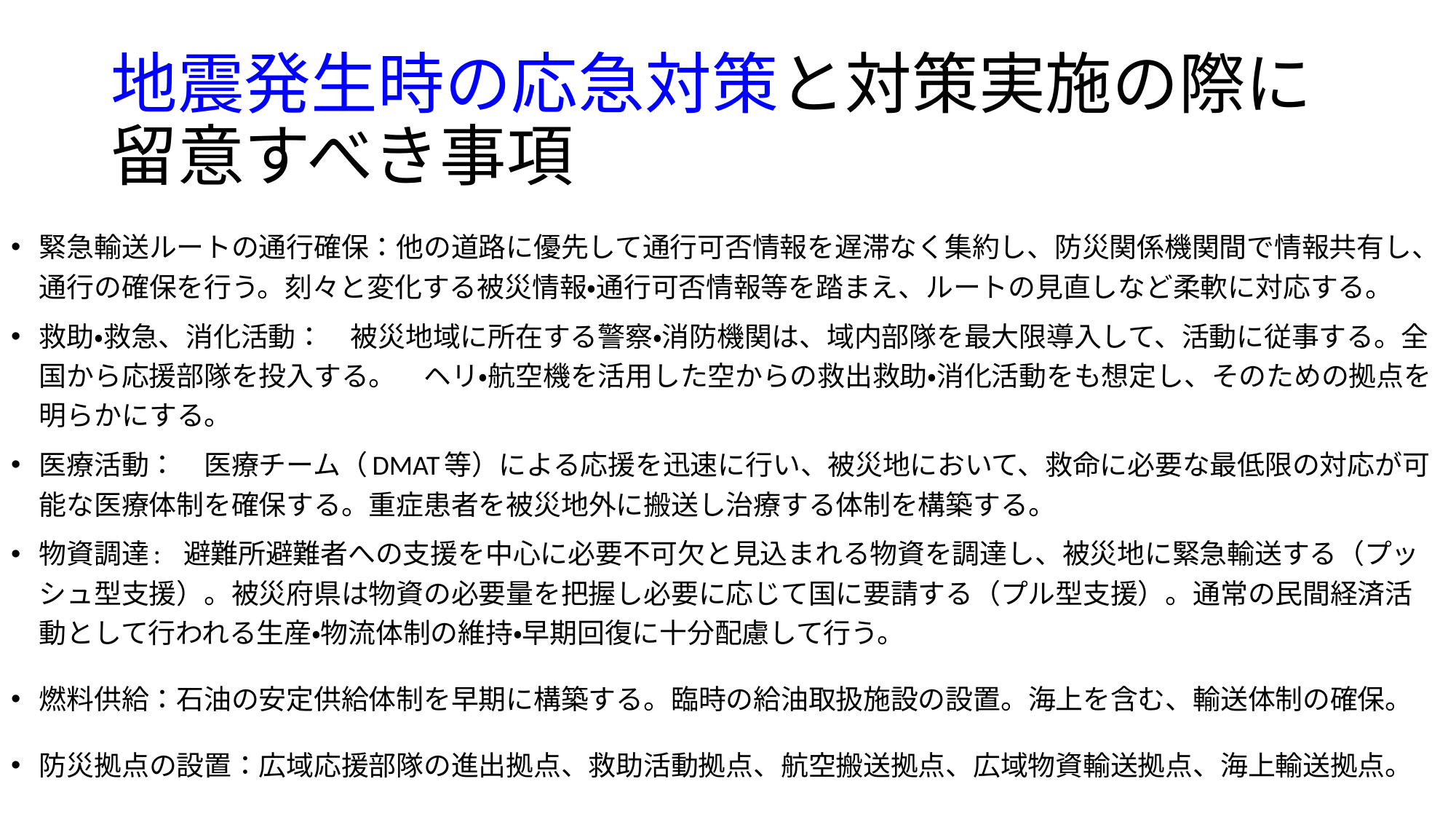

# 地震発生時の応急対策と対策実施の際に留意すべき事項
緊急輸送ルートの通行確保：他の道路に優先して通行可否情報を遅滞なく集約し、防災関係機関間で情報共有し、通行の確保を行う。刻々と変化する被災情報・通行可否情報等を踏まえ、ルートの見直しなど柔軟に対応する。
救助・救急、消化活動：　被災地域に所在する警察・消防機関は、域内部隊を最大限導入して、活動に従事する。全国から応援部隊を投入する。　ヘリ・航空機を活用した空からの救出救助・消化活動をも想定し、そのための拠点を明らかにする。
医療活動：　医療チーム（DMAT等）による応援を迅速に行い、被災地において、救命に必要な最低限の対応が可能な医療体制を確保する。重症患者を被災地外に搬送し治療する体制を構築する。
物資調達:   避難所避難者への支援を中心に必要不可欠と見込まれる物資を調達し、被災地に緊急輸送する（プッシュ型支援）。被災府県は物資の必要量を把握し必要に応じて国に要請する（プル型支援）。通常の民間経済活動として行われる生産・物流体制の維持・早期回復に十分配慮して行う。
燃料供給：石油の安定供給体制を早期に構築する。臨時の給油取扱施設の設置。海上を含む、輸送体制の確保。
防災拠点の設置：広域応援部隊の進出拠点、救助活動拠点、航空搬送拠点、広域物資輸送拠点、海上輸送拠点。